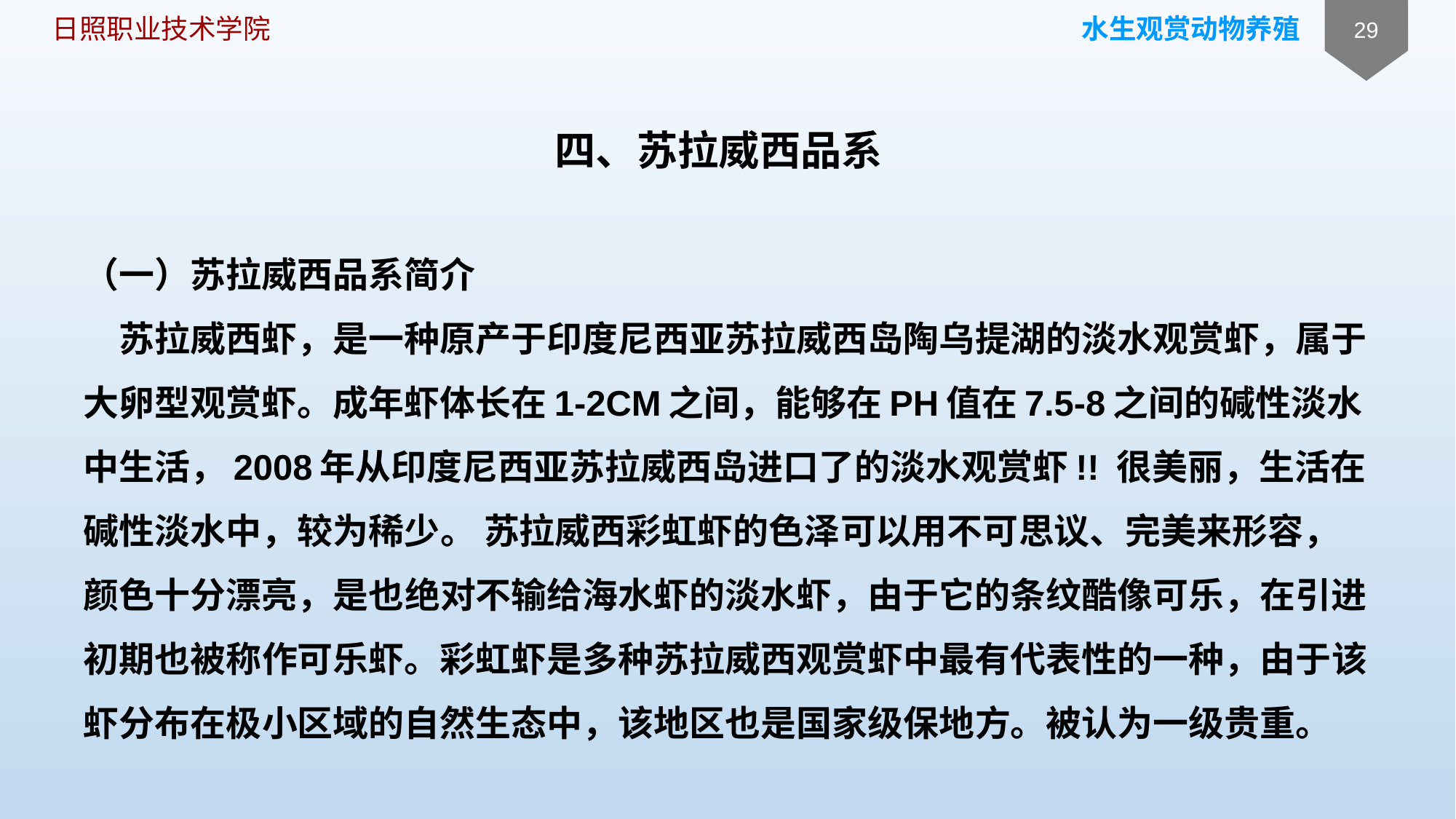

# 四、苏拉威西品系
（一）苏拉威西品系简介
　苏拉威西虾，是一种原产于印度尼西亚苏拉威西岛陶乌提湖的淡水观赏虾，属于大卵型观赏虾。成年虾体长在1-2CM之间，能够在PH值在7.5-8之间的碱性淡水中生活，2008年从印度尼西亚苏拉威西岛进口了的淡水观赏虾!! 很美丽，生活在碱性淡水中，较为稀少。 苏拉威西彩虹虾的色泽可以用不可思议、完美来形容，颜色十分漂亮，是也绝对不输给海水虾的淡水虾，由于它的条纹酷像可乐，在引进初期也被称作可乐虾。彩虹虾是多种苏拉威西观赏虾中最有代表性的一种，由于该虾分布在极小区域的自然生态中，该地区也是国家级保地方。被认为一级贵重。